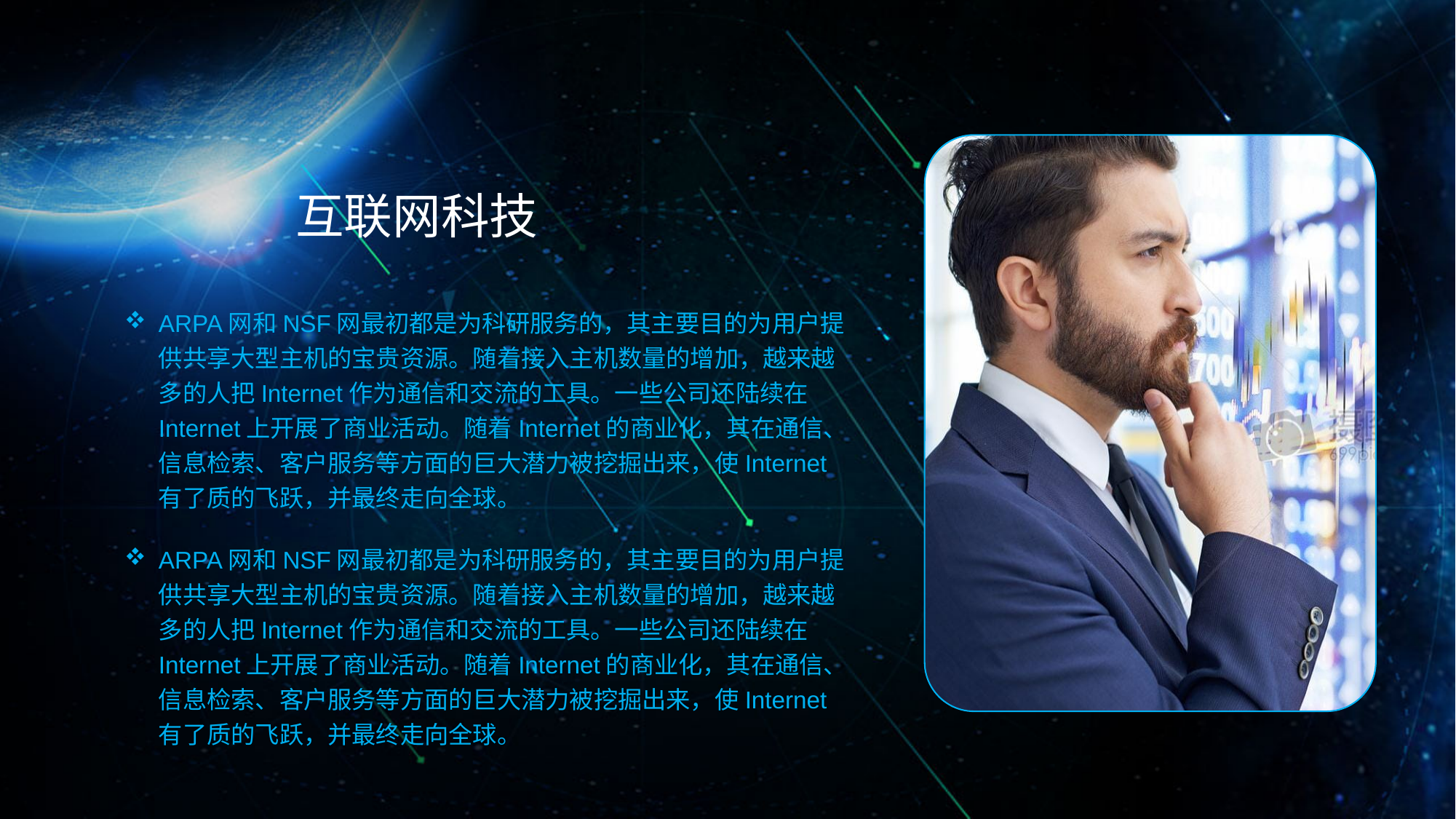

互联网科技
ARPA网和NSF网最初都是为科研服务的，其主要目的为用户提供共享大型主机的宝贵资源。随着接入主机数量的增加，越来越多的人把Internet作为通信和交流的工具。一些公司还陆续在Internet上开展了商业活动。随着Internet的商业化，其在通信、信息检索、客户服务等方面的巨大潜力被挖掘出来，使Internet有了质的飞跃，并最终走向全球。
ARPA网和NSF网最初都是为科研服务的，其主要目的为用户提供共享大型主机的宝贵资源。随着接入主机数量的增加，越来越多的人把Internet作为通信和交流的工具。一些公司还陆续在Internet上开展了商业活动。随着Internet的商业化，其在通信、信息检索、客户服务等方面的巨大潜力被挖掘出来，使Internet有了质的飞跃，并最终走向全球。